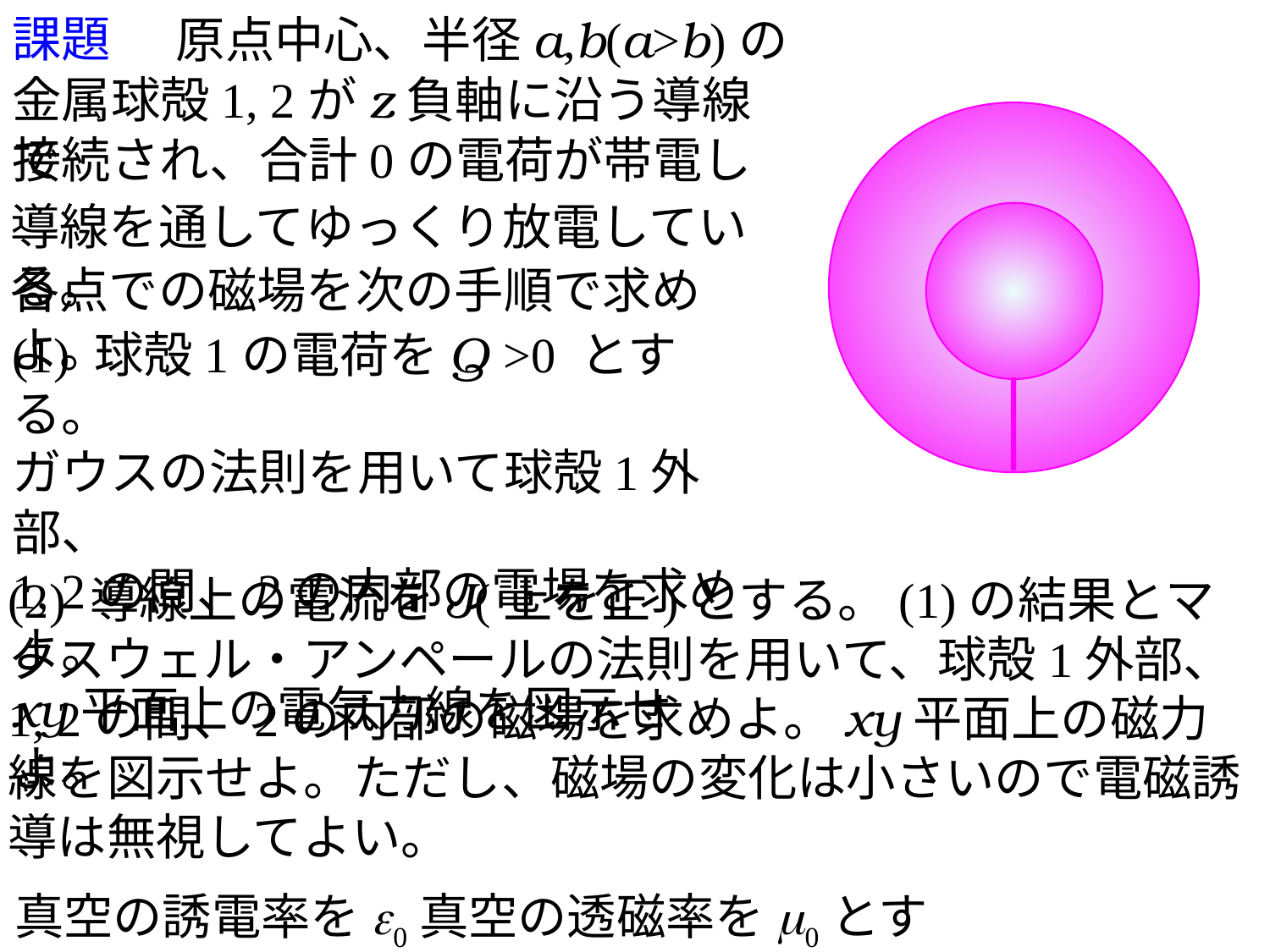

課題
　原点中心、半径a,b(a>b)の
金属球殻1, 2がz負軸に沿う導線で

接続され、合計0の電荷が帯電し
導線を通してゆっくり放電している。

各点での磁場を次の手順で求めよ。
(1) 球殻1の電荷をQ >0 とする。
ガウスの法則を用いて球殻1外部、
1, 2の間、2の内部の電場を求めよ。
xy平面上の電気力線を図示せよ。

(2) 導線上の電流をJ(上を正)とする。(1)の結果とマクスウェル・アンペールの法則を用いて、球殻1外部、1, 2の間、2の内部の磁場を求めよ。xy平面上の磁力線を図示せよ。ただし、磁場の変化は小さいので電磁誘導は無視してよい。
真空の誘電率をε0真空の透磁率をμ0とする。